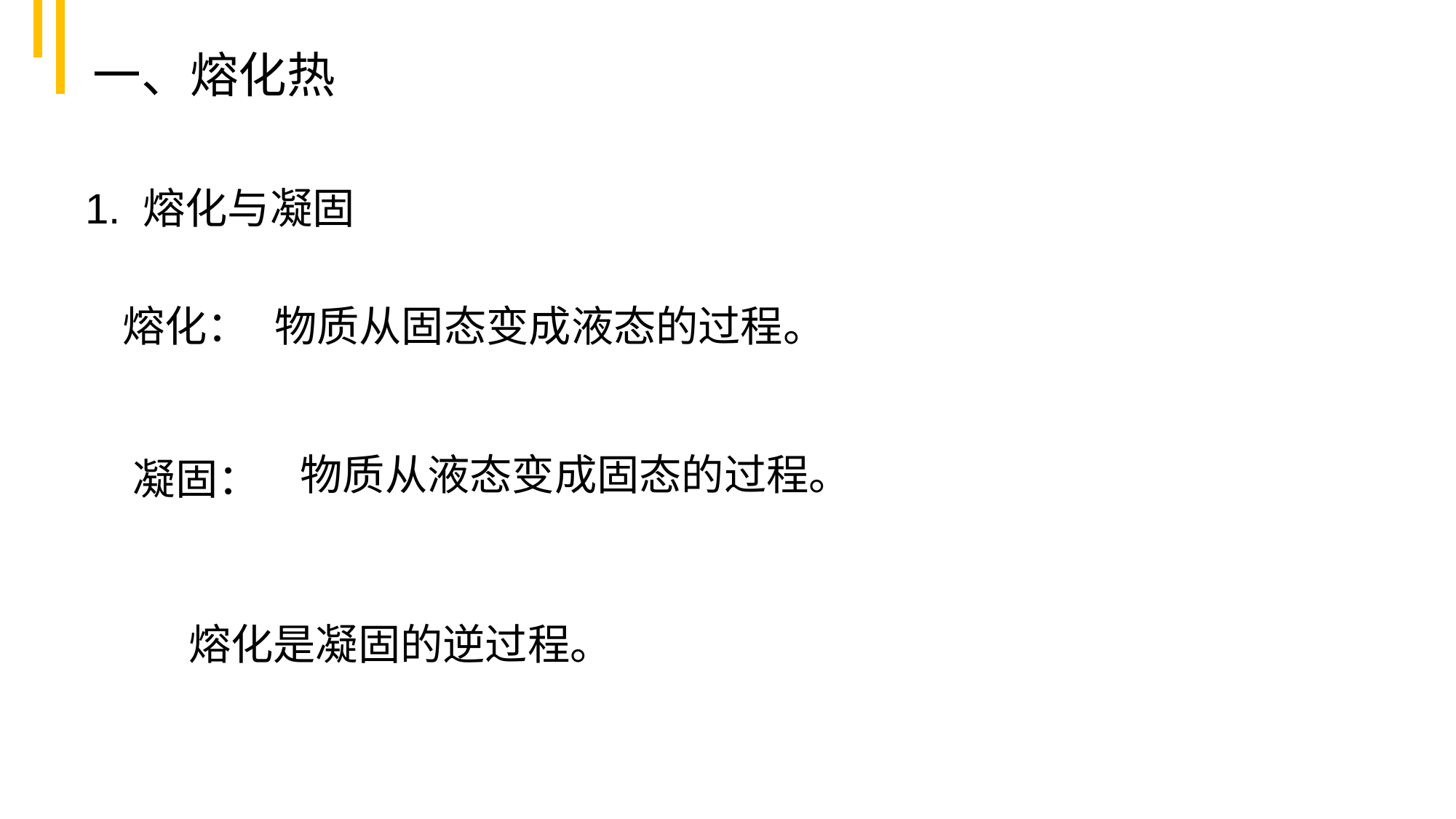

一、熔化热
1. 熔化与凝固

 熔化：
物质从固态变成液态的过程。
 凝固：
物质从液态变成固态的过程。
熔化是凝固的逆过程。